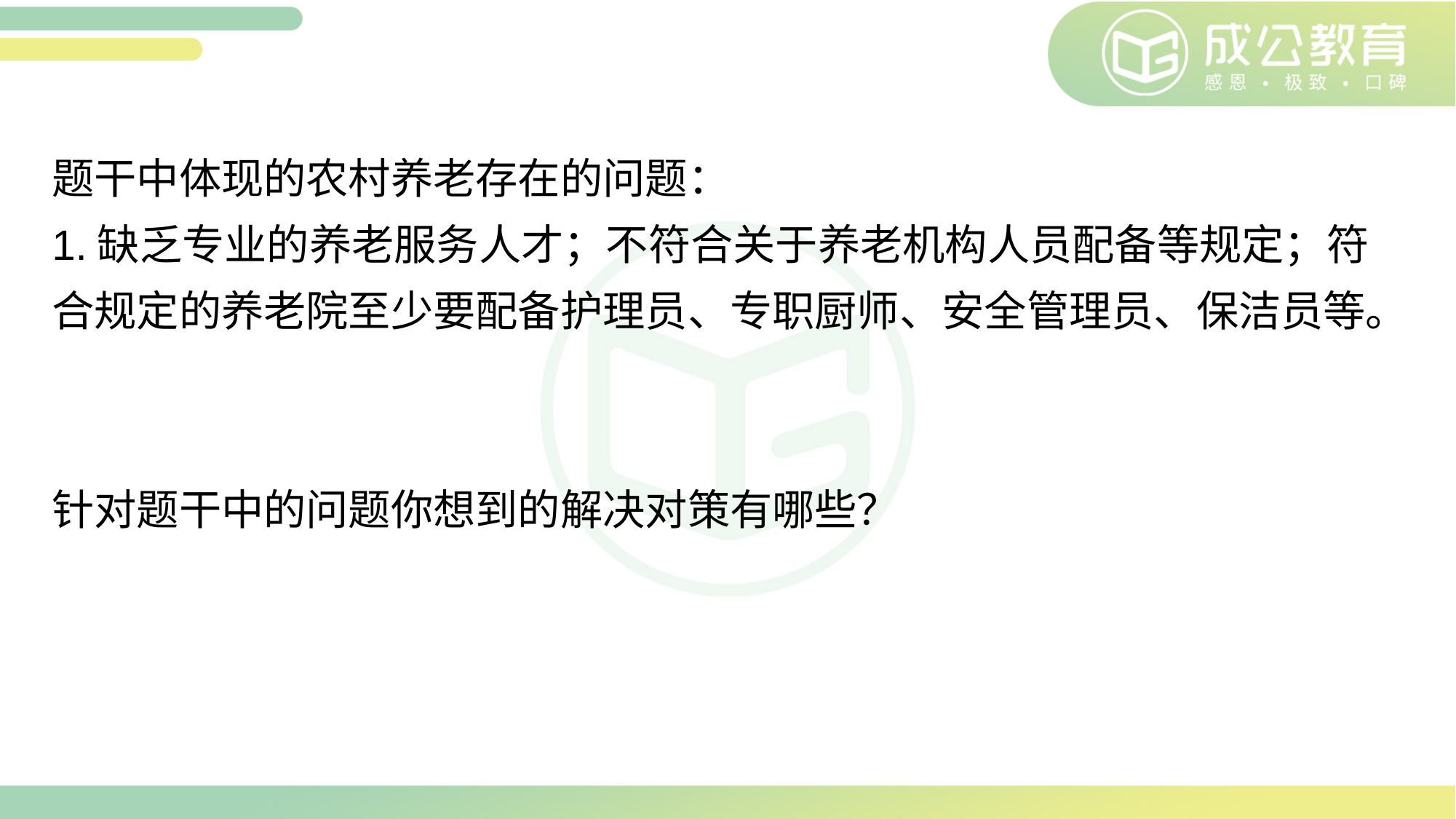

题干中体现的农村养老存在的问题：
1.缺乏专业的养老服务人才；不符合关于养老机构人员配备等规定；符合规定的养老院至少要配备护理员、专职厨师、安全管理员、保洁员等。

针对题干中的问题你想到的解决对策有哪些？